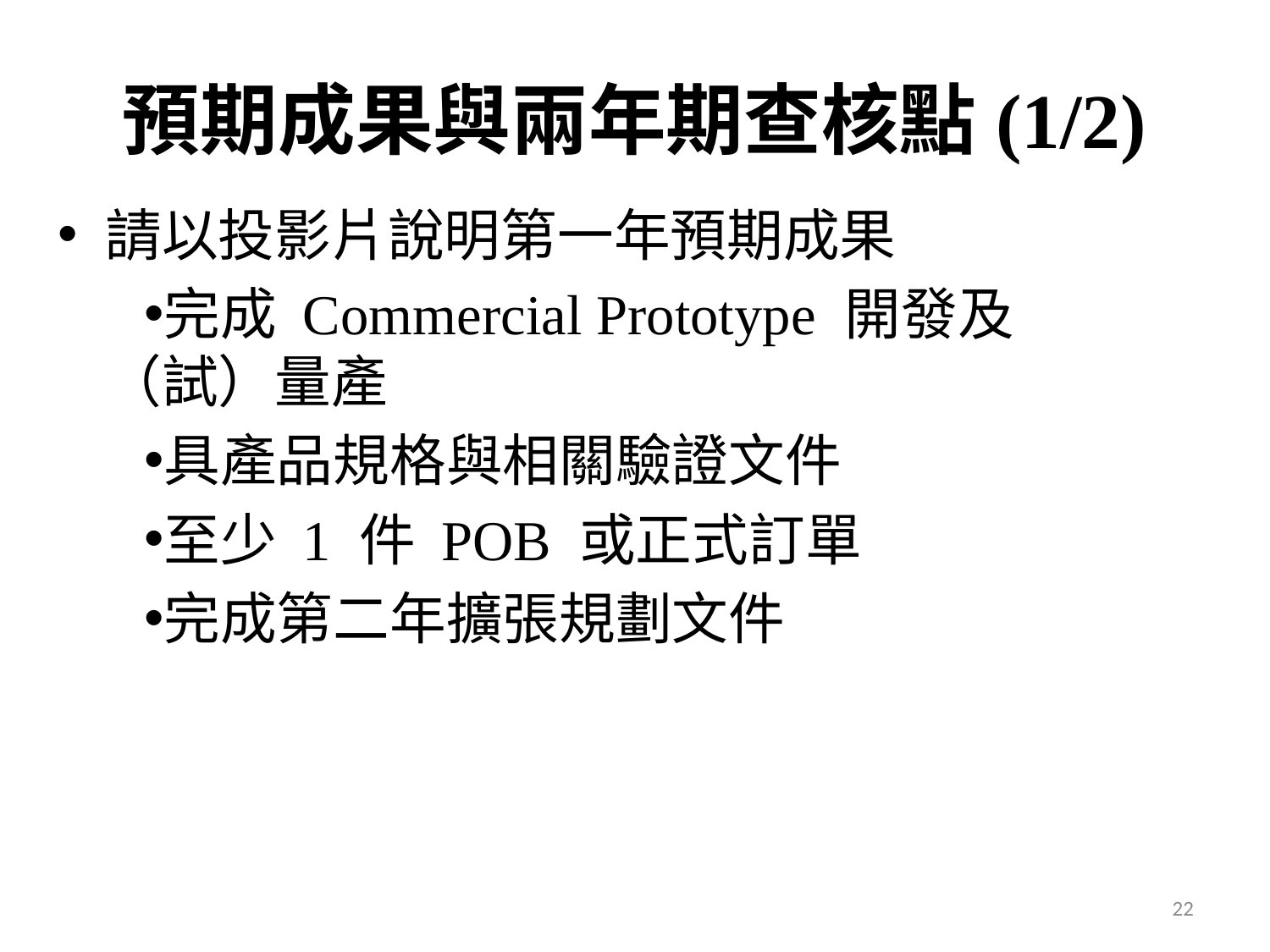

# 預期成果與兩年期查核點(1/2)
請以投影片說明第一年預期成果
完成 Commercial Prototype 開發及（試）量產
具產品規格與相關驗證文件
至少 1 件 POB 或正式訂單
完成第二年擴張規劃文件
22